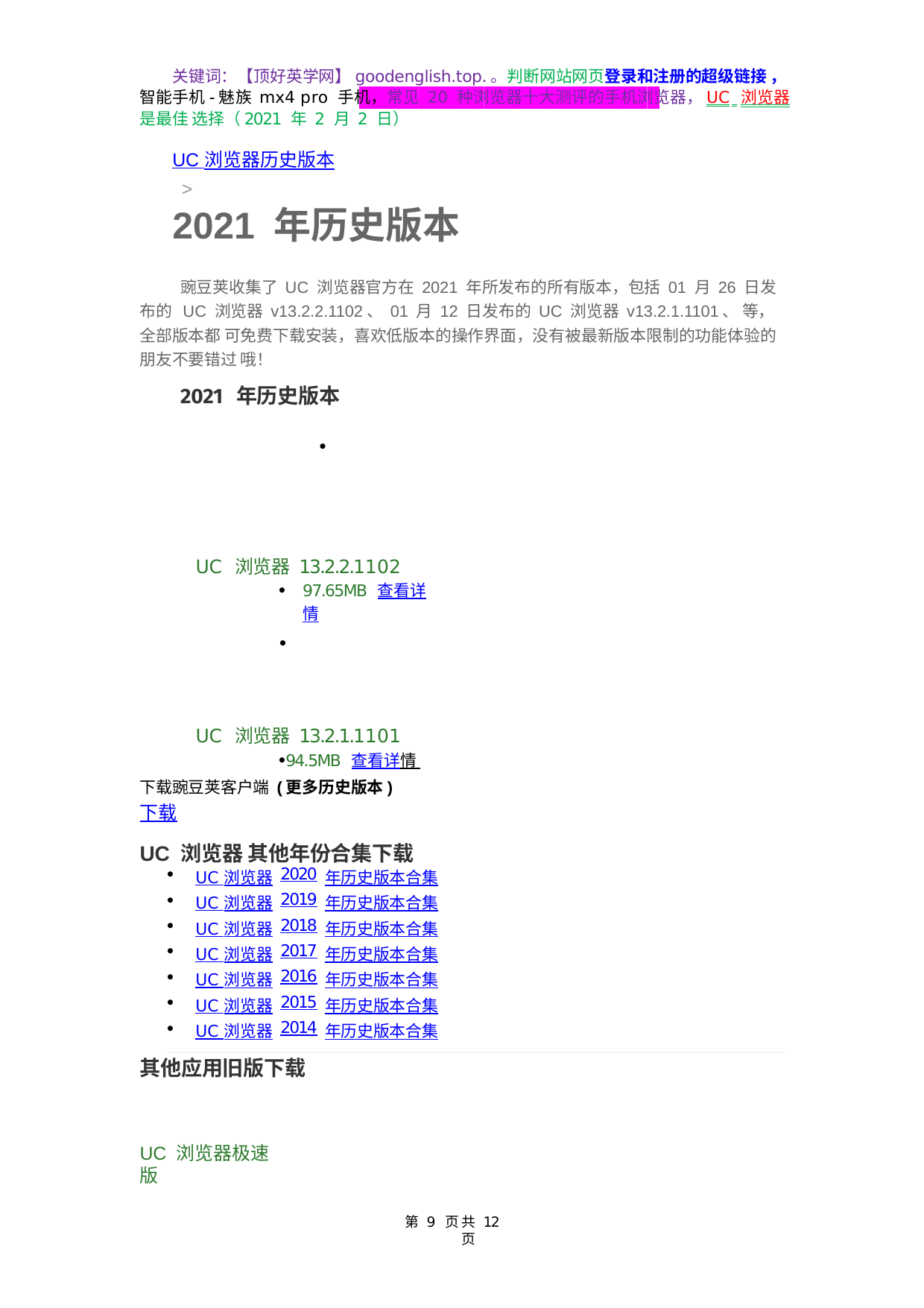

关键词：【顶好英学网】goodenglish.top.。判断网站网页登录和注册的超级链接 ，  智能手机-魅族 mx4 pro 手机，常见 20 种浏览器十大测评的手机浏览器，UC 浏览器是最佳 选择（2021 年 2 月 2 日）

UC 浏览器历史版本
>
2021 年历史版本
历 史 版 本 合 集
豌豆荚收集了 UC 浏览器官方在 2021 年所发布的所有版本，包括 01 月 26 日发布的  UC 浏览器 v13.2.2.1102、 01 月 12 日发布的 UC 浏览器 v13.2.1.1101、 等，全部版本都 可免费下载安装，喜欢低版本的操作界面，没有被最新版本限制的功能体验的朋友不要错过 哦！

2021 年历史版本

•
UC 浏览器 13.2.2.1102
97.65MB 查看详情
•
UC 浏览器 13.2.1.1101
94.5MB 查看详情 下载豌豆荚客户端 (更多历史版本)下载
UC 浏览器 其他年份合集下载
| UC 浏览器 | 2020 | 年历史版本合集 |
| --- | --- | --- |
| UC 浏览器 | 2019 | 年历史版本合集 |
| UC 浏览器 | 2018 | 年历史版本合集 |
| UC 浏览器 | 2017 | 年历史版本合集 |
| UC 浏览器 | 2016 | 年历史版本合集 |
| UC 浏览器 | 2015 | 年历史版本合集 |
| UC 浏览器 | 2014 | 年历史版本合集 |
其他应用旧版下载
UC 浏览器极速版
第 9 页
共 12 页